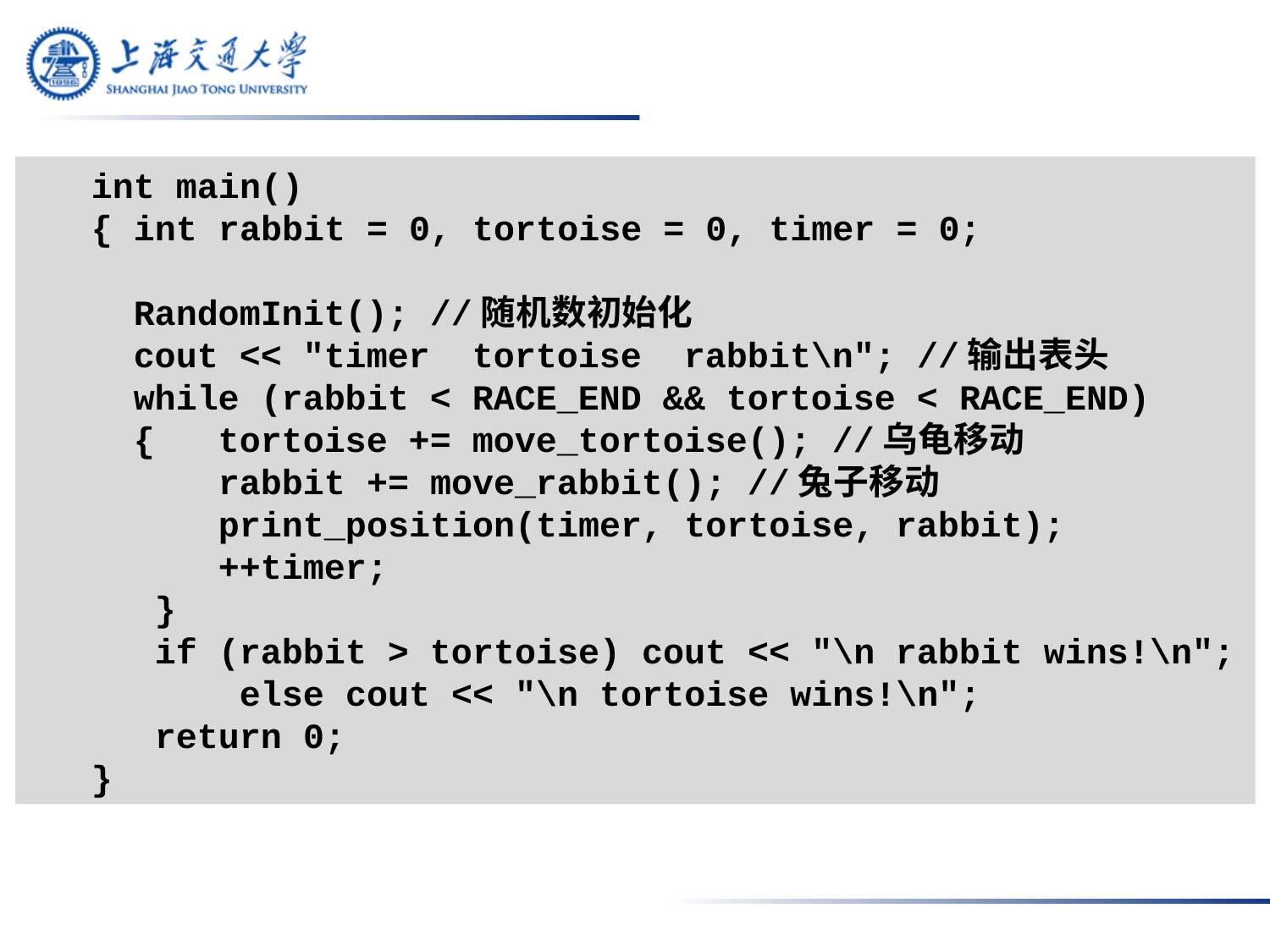

int main()
{ int rabbit = 0, tortoise = 0, timer = 0;

  RandomInit(); //随机数初始化
  cout << "timer  tortoise  rabbit\n"; //输出表头
  while (rabbit < RACE_END && tortoise < RACE_END)
  {   tortoise += move_tortoise(); //乌龟移动
      rabbit += move_rabbit(); //兔子移动
      print_position(timer, tortoise, rabbit);
      ++timer;
   }
   if (rabbit > tortoise) cout << "\n rabbit wins!\n";
       else cout << "\n tortoise wins!\n";
   return 0;
}